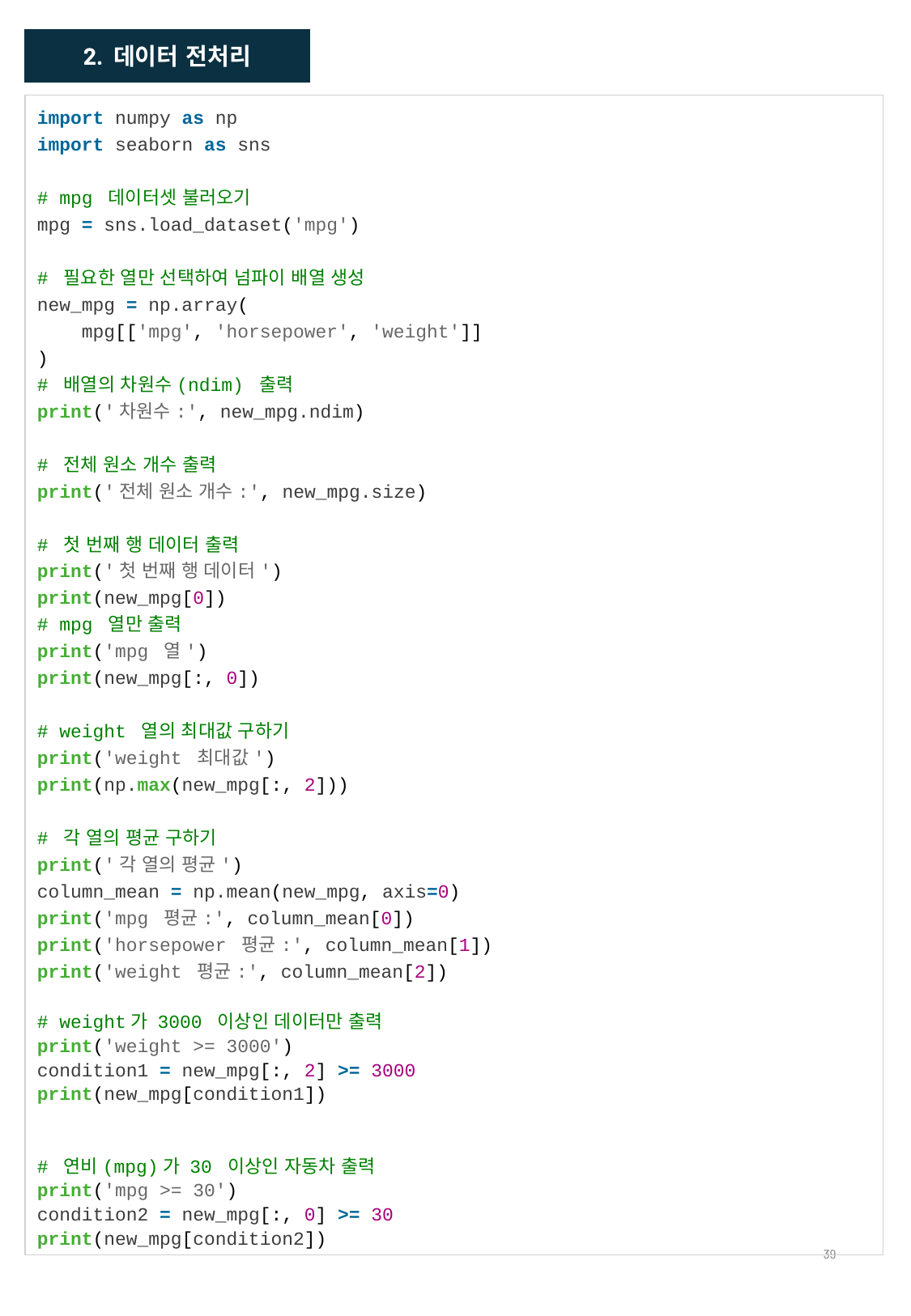

2. 데이터 전처리
import numpy as np
import seaborn as sns
# mpg 데이터셋 불러오기
mpg = sns.load_dataset('mpg')
# 필요한 열만 선택하여 넘파이 배열 생성
new_mpg = np.array(
    mpg[['mpg', 'horsepower', 'weight']]
)
# 배열의 차원수(ndim) 출력
print('차원수:', new_mpg.ndim)

# 전체 원소 개수 출력
print('전체 원소 개수:', new_mpg.size)

# 첫 번째 행 데이터 출력
print('첫 번째 행 데이터')
print(new_mpg[0])
# mpg 열만 출력
print('mpg 열')
print(new_mpg[:, 0])
# weight 열의 최대값 구하기
print('weight 최대값')
print(np.max(new_mpg[:, 2]))

# 각 열의 평균 구하기
print('각 열의 평균')
column_mean = np.mean(new_mpg, axis=0)
print('mpg 평균:', column_mean[0])
print('horsepower 평균:', column_mean[1])
print('weight 평균:', column_mean[2])

# weight가 3000 이상인 데이터만 출력
print('weight >= 3000')
condition1 = new_mpg[:, 2] >= 3000
print(new_mpg[condition1])

# 연비(mpg)가 30 이상인 자동차 출력
print('mpg >= 30')
condition2 = new_mpg[:, 0] >= 30
print(new_mpg[condition2])
39